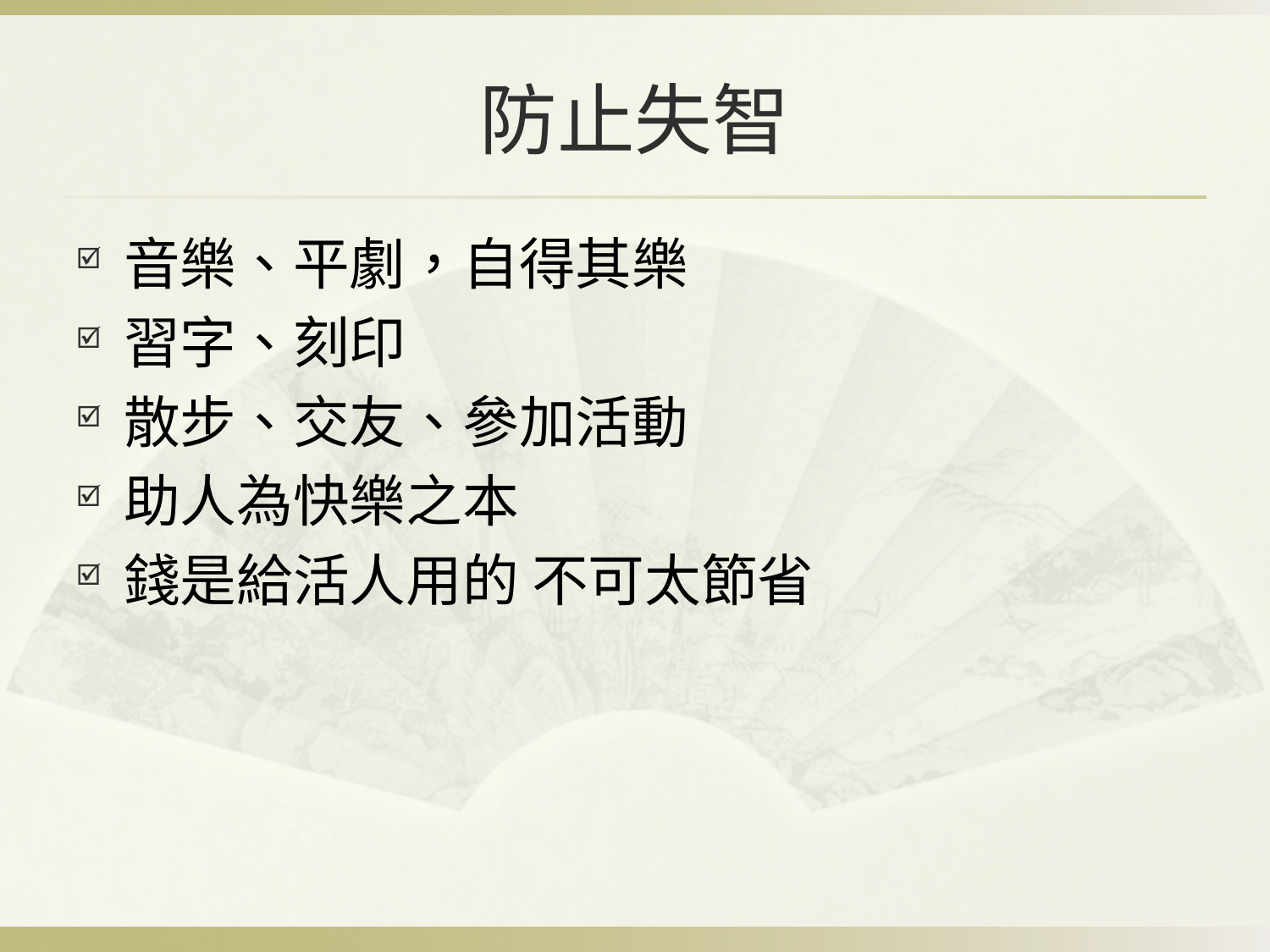

# 防止失智
音樂、平劇，自得其樂
習字、刻印
散步、交友、參加活動
助人為快樂之本
錢是給活人用的 不可太節省